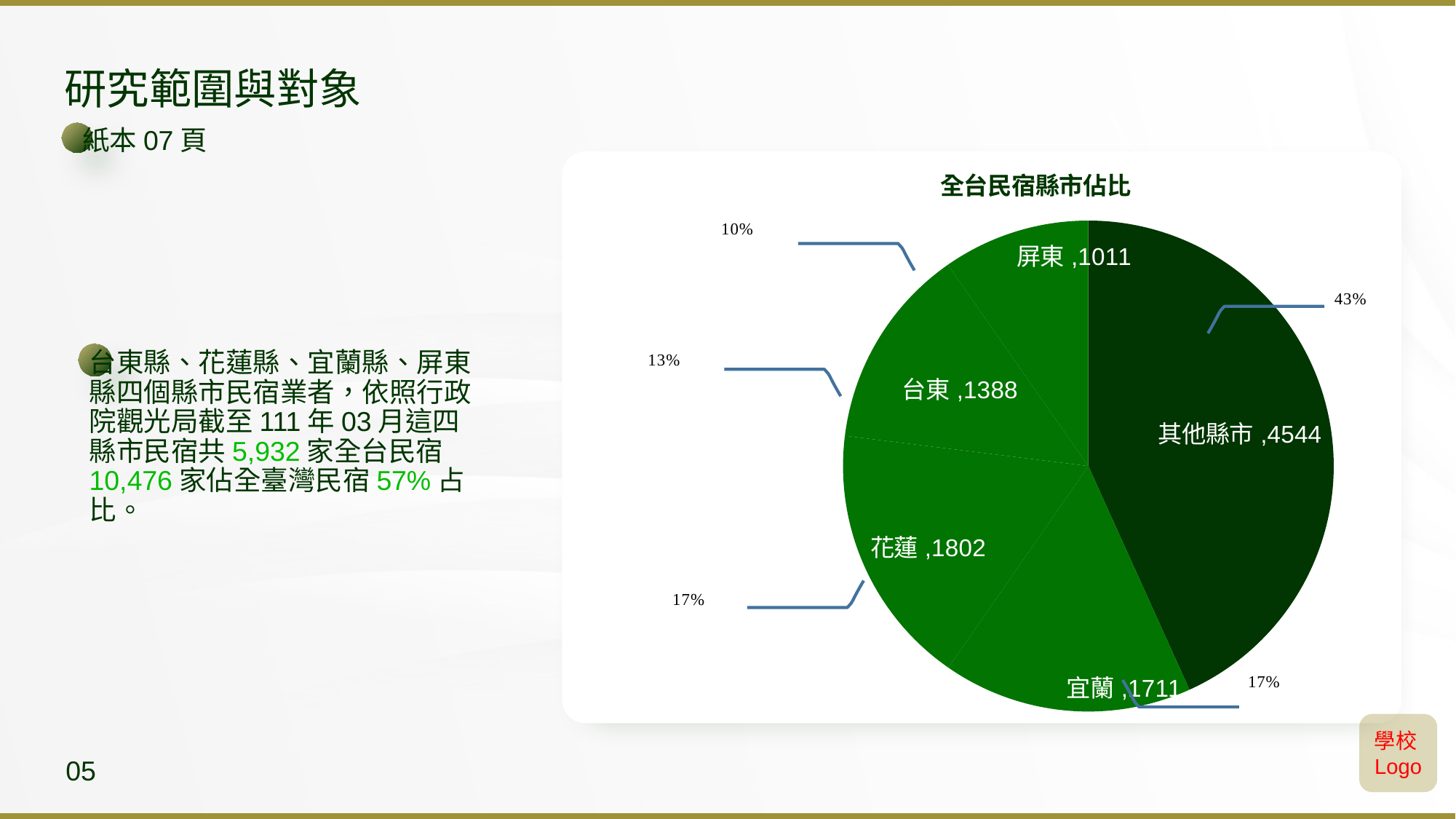

研究範圍與對象
紙本07頁

### Chart: 全台民宿縣市佔比

| Category | 數量 |
|---|---|
| 全台 | 4503.0 |
| 宜蘭 | 1711.0 |
| 花蓮 | 1802.0 |
| 台東 | 1388.0 |
| 屏東 | 1011.0 |
台東縣、花蓮縣、宜蘭縣、屏東縣四個縣市民宿業者，依照行政院觀光局截至111年03月這四縣市民宿共5,932家全台民宿10,476家佔全臺灣民宿57%占比。

學校Logo
05